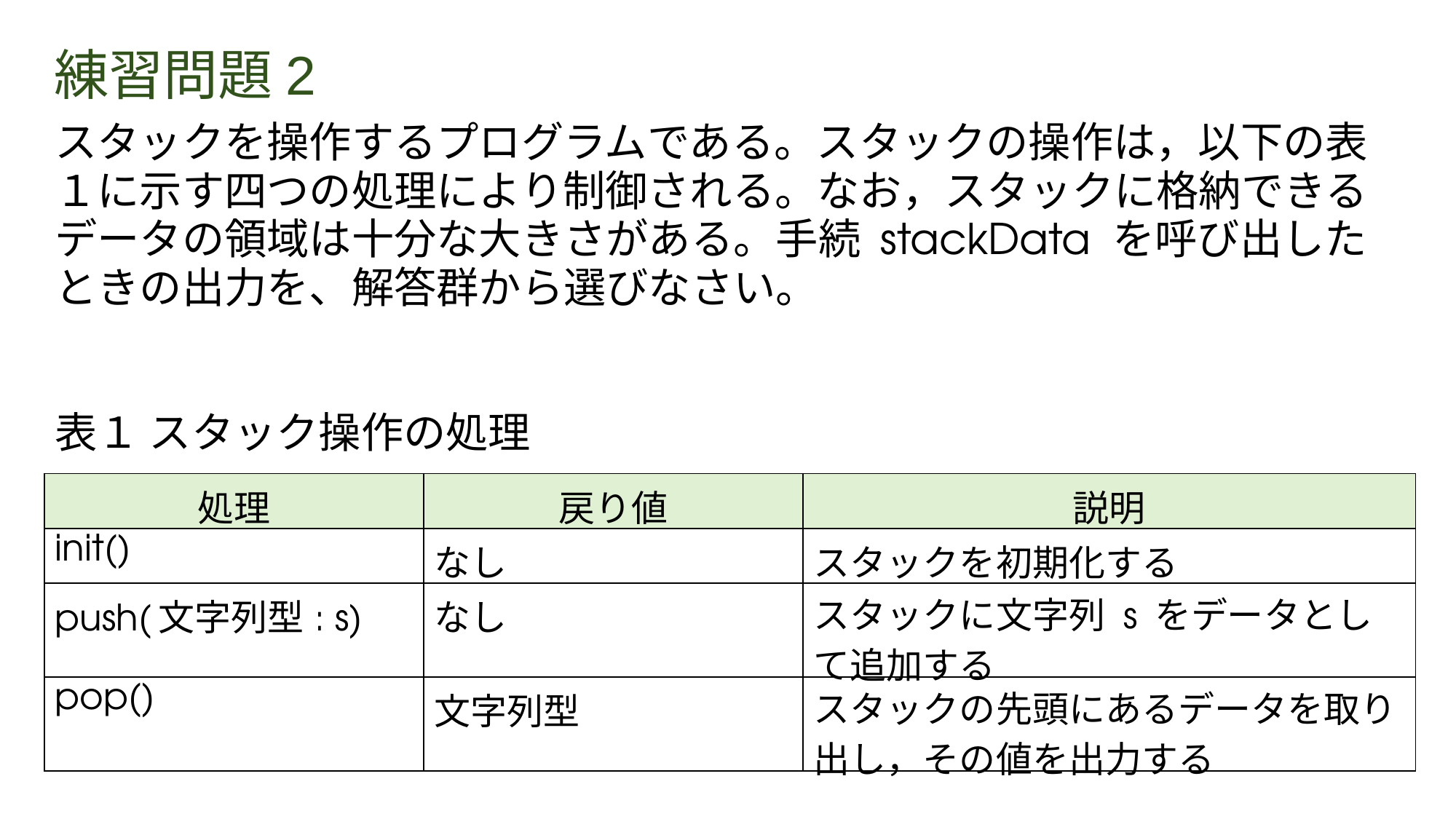

練習問題2
スタックを操作するプログラムである。スタックの操作は，以下の表１に示す四つの処理により制御される。なお，スタックに格納できるデータの領域は十分な大きさがある。手続 stackData を呼び出したときの出力を、解答群から選びなさい。

表１ スタック操作の処理

| 処理 | 戻り値 | 説明 |
| --- | --- | --- |
| init() | なし | スタックを初期化する |
| push(文字列型: s) | なし | スタックに文字列 s をデータとして追加する |
| pop() | 文字列型 | スタックの先頭にあるデータを取り 出し，その値を出力する |